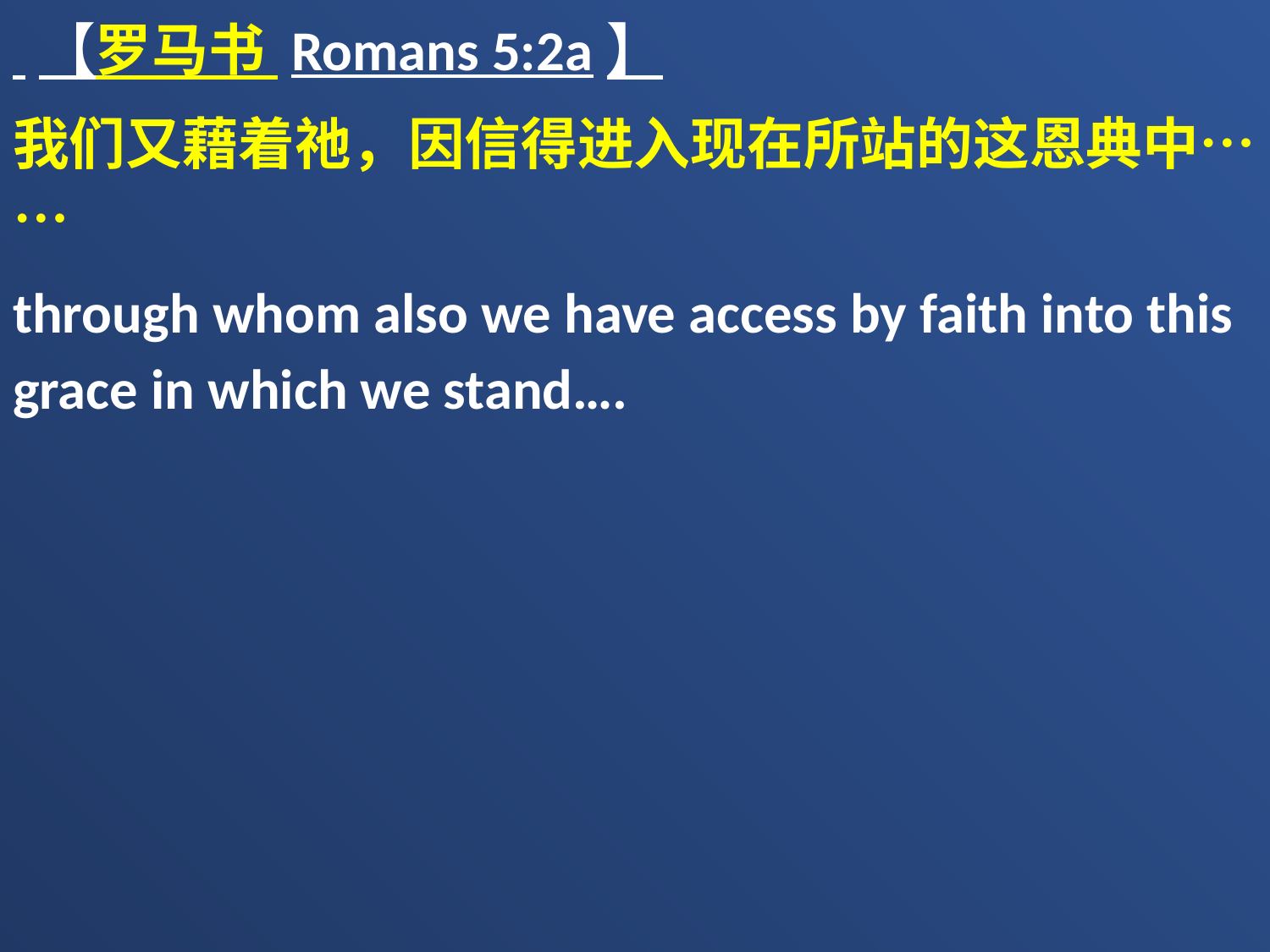

【罗马书 Romans 5:2a】
我们又藉着祂，因信得进入现在所站的这恩典中……
through whom also we have access by faith into this grace in which we stand….